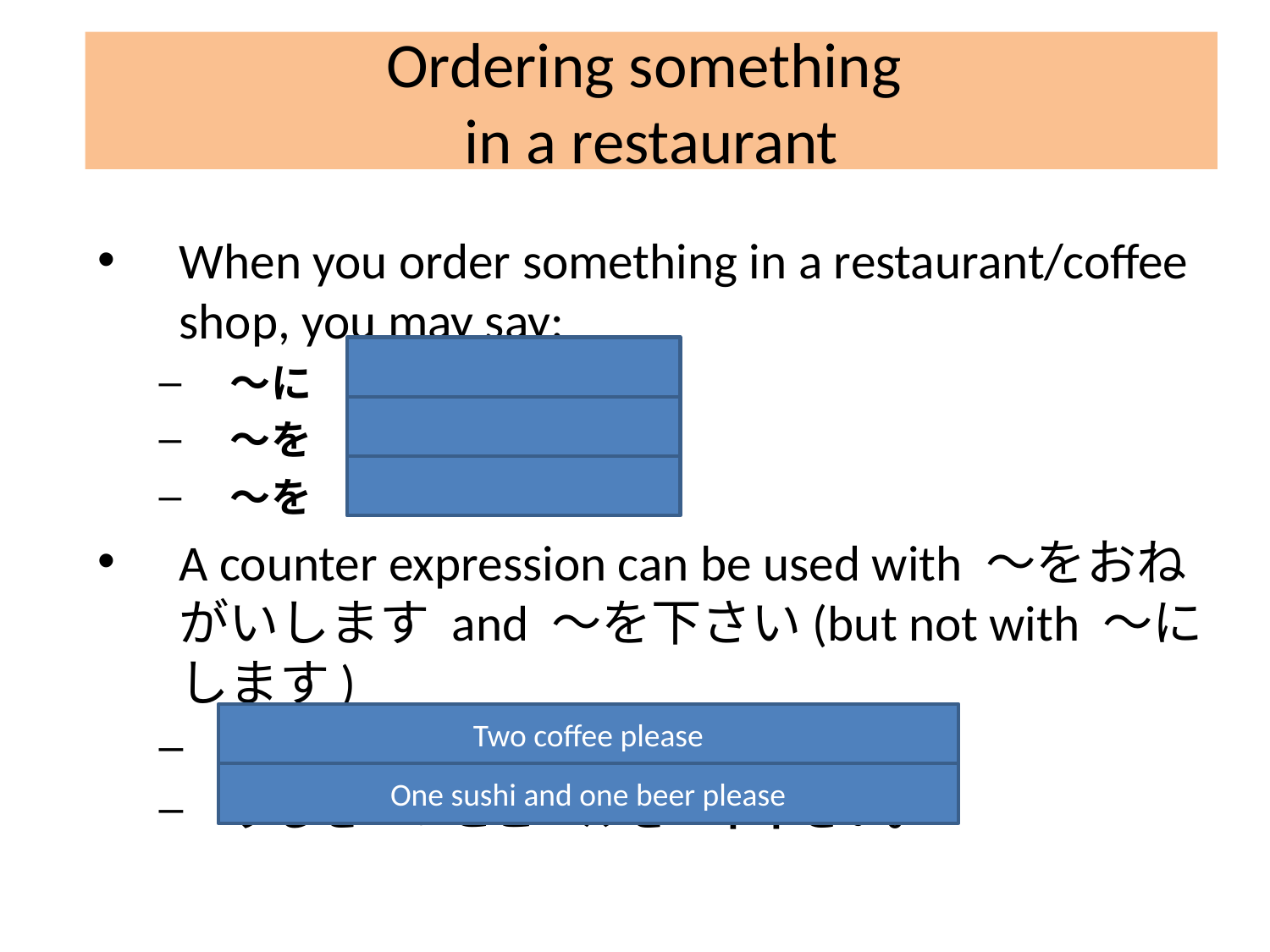

# Ordering something in a restaurant
When you order something in a restaurant/coffee shop, you may say:
〜に　します。
〜を　おねがいします。
〜を　下さい。
A counter expression can be used with 〜をおねがいします and 〜を下さい(but not with 〜にします)
コーヒーを二つおねがいします。
すしを一つとビールを一本下さい。

Two coffee please
One sushi and one beer please